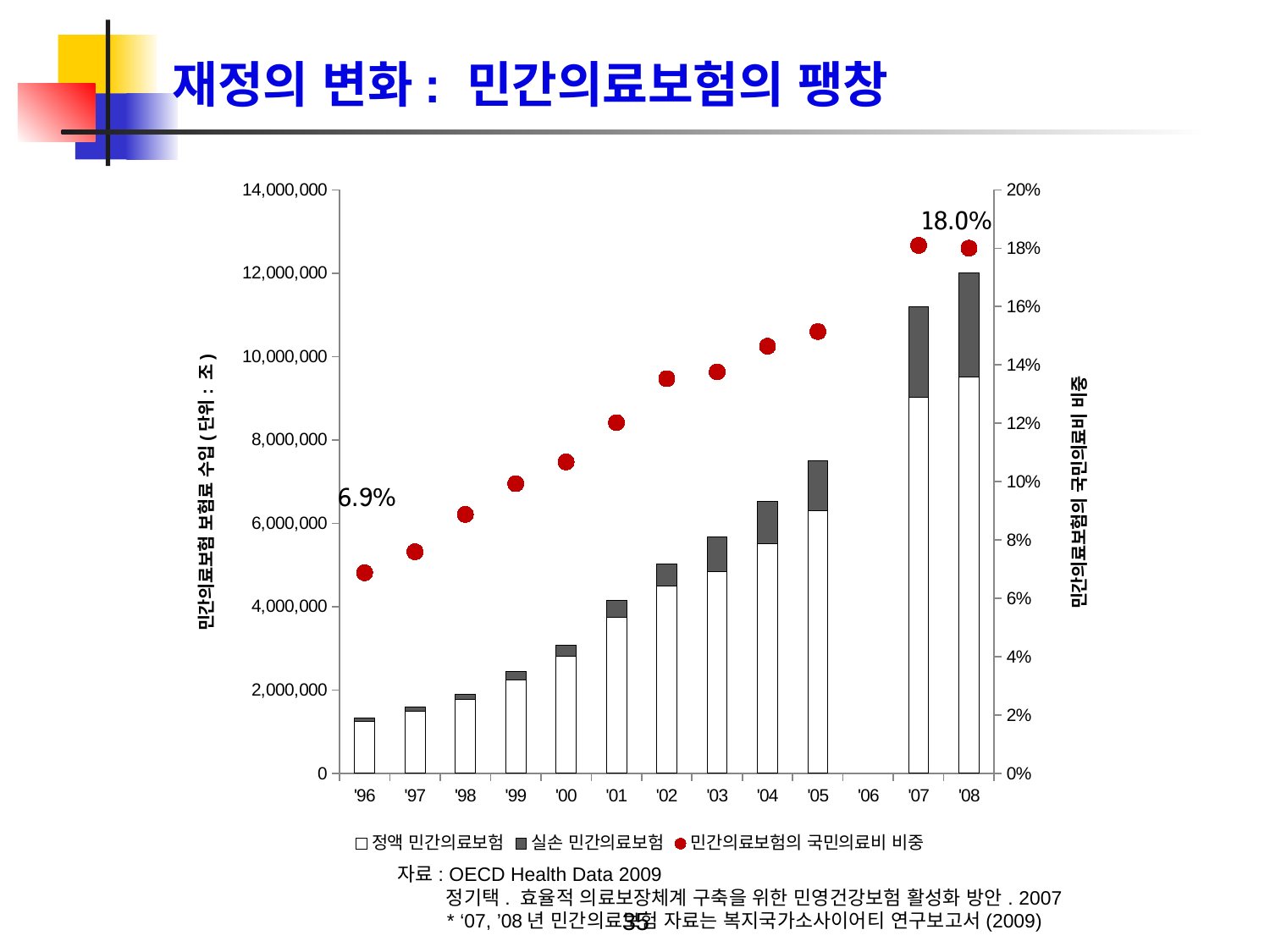

# 재정의 변화: 민간의료보험의 팽창

### Chart

| Category | 정액 민간의료보험 | 실손 민간의료보험 | 민간의료보험의 국민의료비 비중 |
|---|---|---|---|
| '96 | 1250725.0 | 69001.0 | 0.0687539203080818 |
| '97 | 1498002.0 | 96551.0 | 0.07594139433767019 |
| '98 | 1767255.0 | 119200.0 | 0.08874643018201475 |
| '99 | 2242596.0 | 199200.0 | 0.09927751481358901 |
| '00 | 2799958.0 | 281598.0 | 0.10673477432647102 |
| '01 | 3739371.0 | 416014.0 | 0.12021091401240681 |
| '02 | 4486746.0 | 531538.0 | 0.13529529344071775 |
| '03 | 4840200.0 | 838700.0 | 0.13760756065452617 |
| '04 | 5515400.0 | 1007400.0 | 0.14636809412508744 |
| '05 | 6294800.0 | 1210100.0 | 0.15141471447021088 |
| '06 | None | None | None |
| '07 | 9014600.0 | 2173200.0 | 0.18096635366433264 |
| '08 | 9500000.0 | 2500000.0 | 0.18000000000000024 |
18.0%
6.9%
자료: OECD Health Data 2009
        정기택. 효율적 의료보장체계 구축을 위한 민영건강보험 활성화 방안. 2007
         * ‘07, ’08년 민간의료보험 자료는 복지국가소사이어티 연구보고서(2009)
35